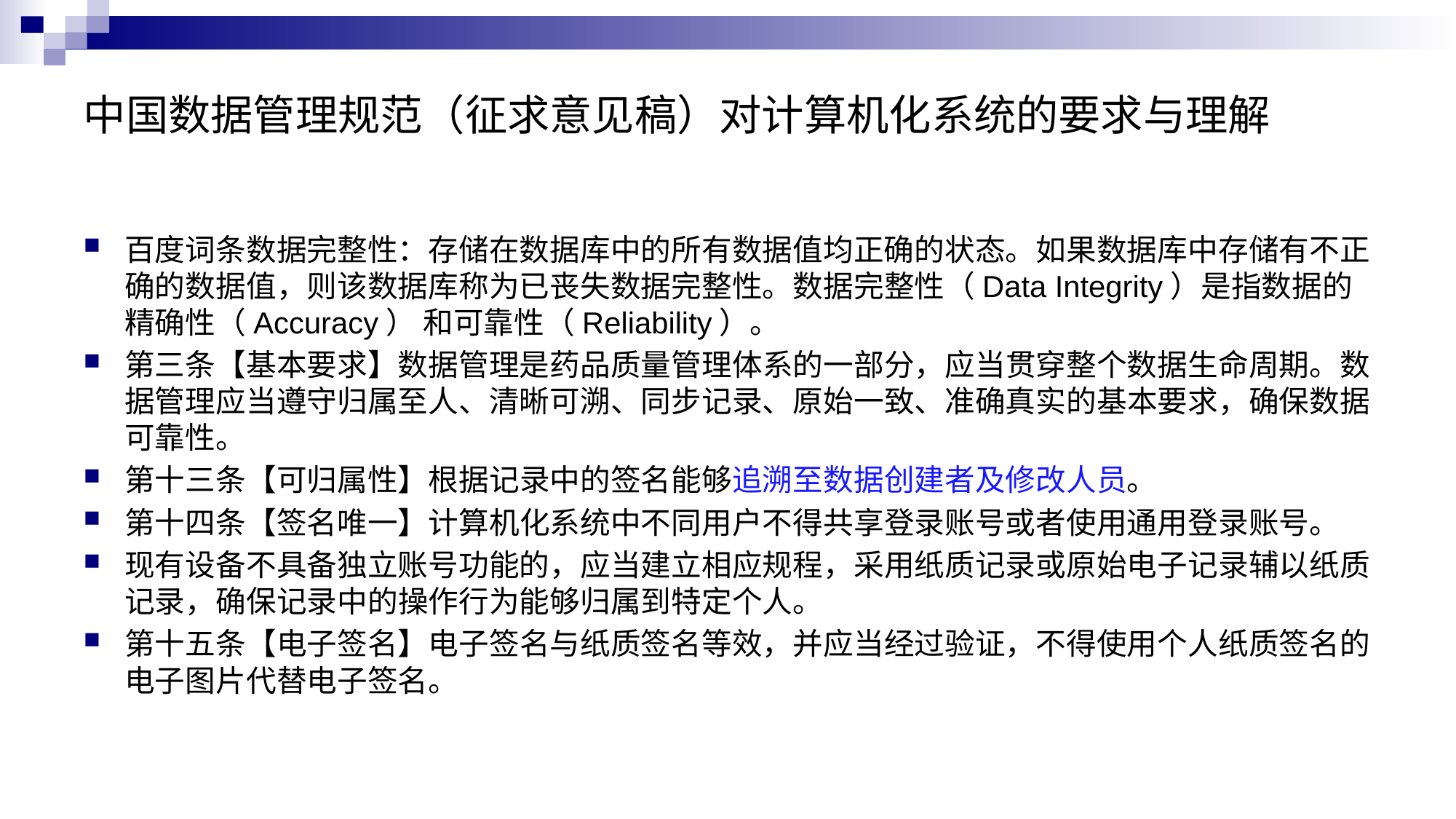

# 中国数据管理规范（征求意见稿）对计算机化系统的要求与理解

百度词条数据完整性：存储在数据库中的所有数据值均正确的状态。如果数据库中存储有不正确的数据值，则该数据库称为已丧失数据完整性。数据完整性（Data Integrity）是指数据的精确性（Accuracy） 和可靠性（Reliability）。
第三条【基本要求】数据管理是药品质量管理体系的一部分，应当贯穿整个数据生命周期。数据管理应当遵守归属至人、清晰可溯、同步记录、原始一致、准确真实的基本要求，确保数据可靠性。
第十三条【可归属性】根据记录中的签名能够追溯至数据创建者及修改人员。
第十四条【签名唯一】计算机化系统中不同用户不得共享登录账号或者使用通用登录账号。
现有设备不具备独立账号功能的，应当建立相应规程，采用纸质记录或原始电子记录辅以纸质记录，确保记录中的操作行为能够归属到特定个人。
第十五条【电子签名】电子签名与纸质签名等效，并应当经过验证，不得使用个人纸质签名的电子图片代替电子签名。